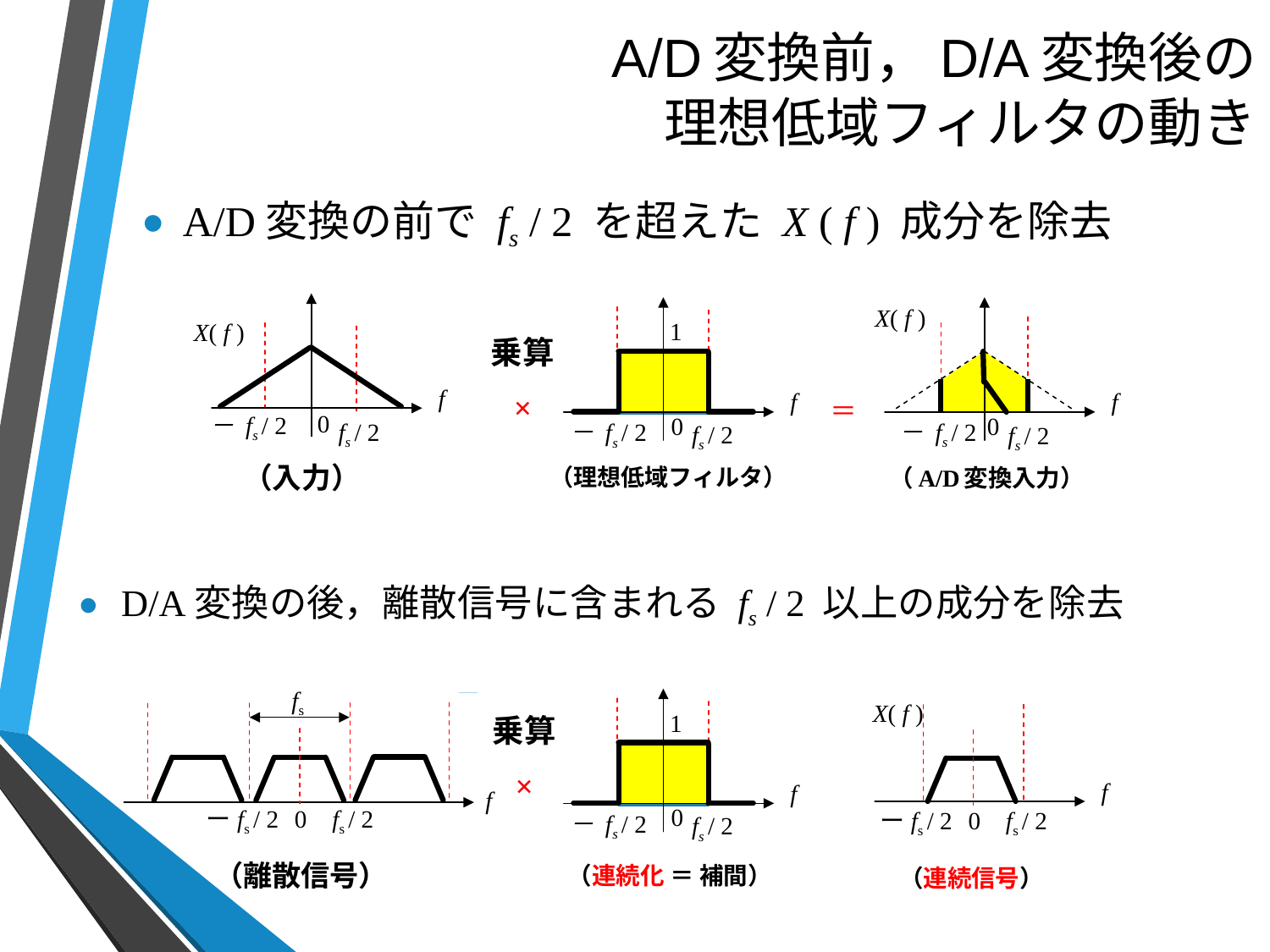

# A/D変換前，D/A変換後の 理想低域フィルタの動き
A/D変換の前で fs / 2 を超えた X ( f ) 成分を除去
X( f )
f
X( f )
f
f
－ fs / 2
1
乗算
×

＝
0
－ fs / 2
0
0
－ fs / 2
fs / 2
fs / 2
fs / 2
（入力）
（理想低域フィルタ）
（A/D変換入力）
D/A変換の後，離散信号に含まれる fs / 2 以上の成分を除去
fs
fs / 2
0
ーfs / 2
f
－ fs / 2
1

0
fs / 2
X( f )
f
fs / 2
0
ーfs / 2
乗算
×
f
（離散信号）
（連続化 ＝ 補間）
（連続信号）